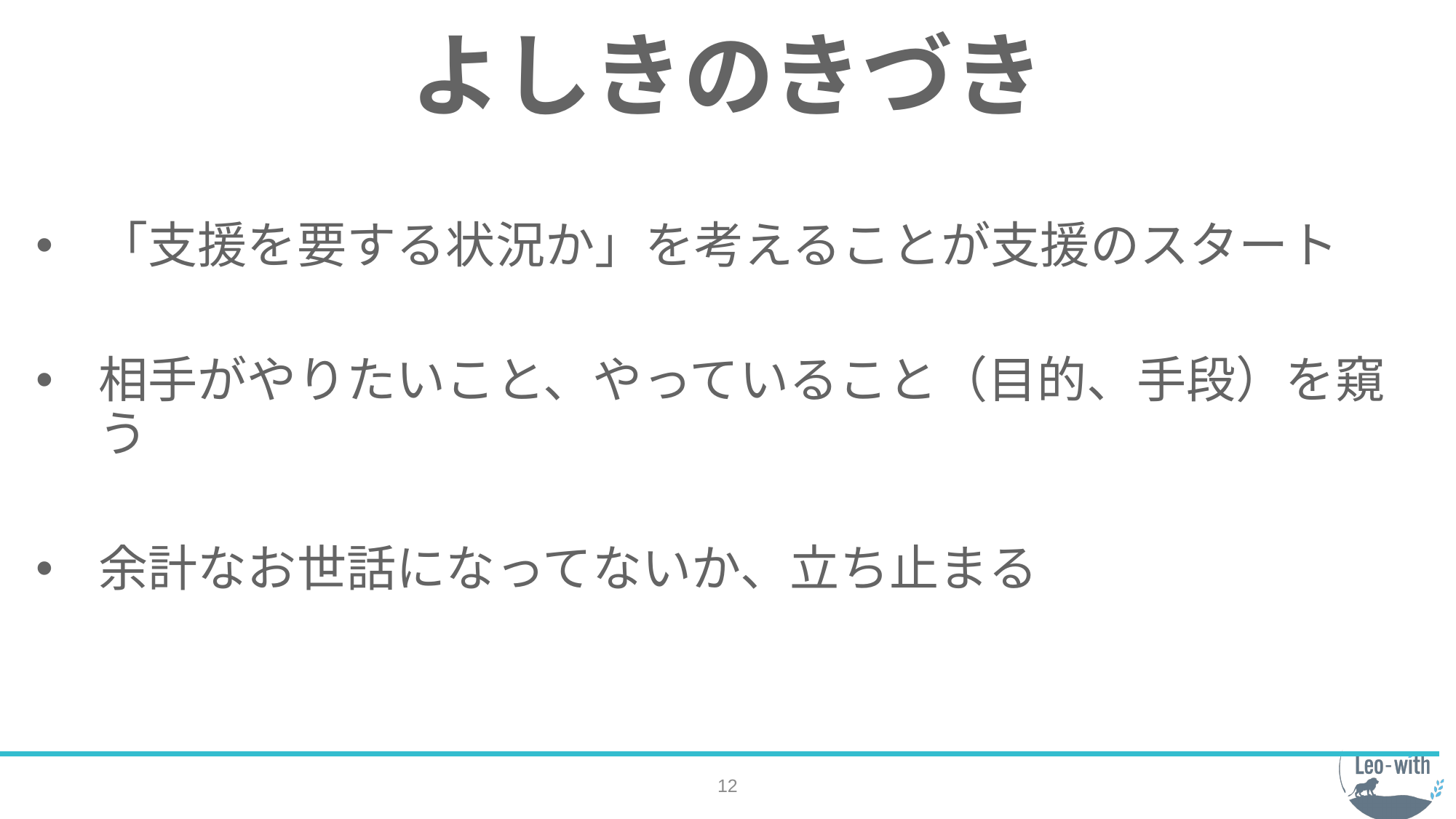

# よしきのきづき
「支援を要する状況か」を考えることが支援のスタート

相手がやりたいこと、やっていること（目的、手段）を窺う

余計なお世話になってないか、立ち止まる

12